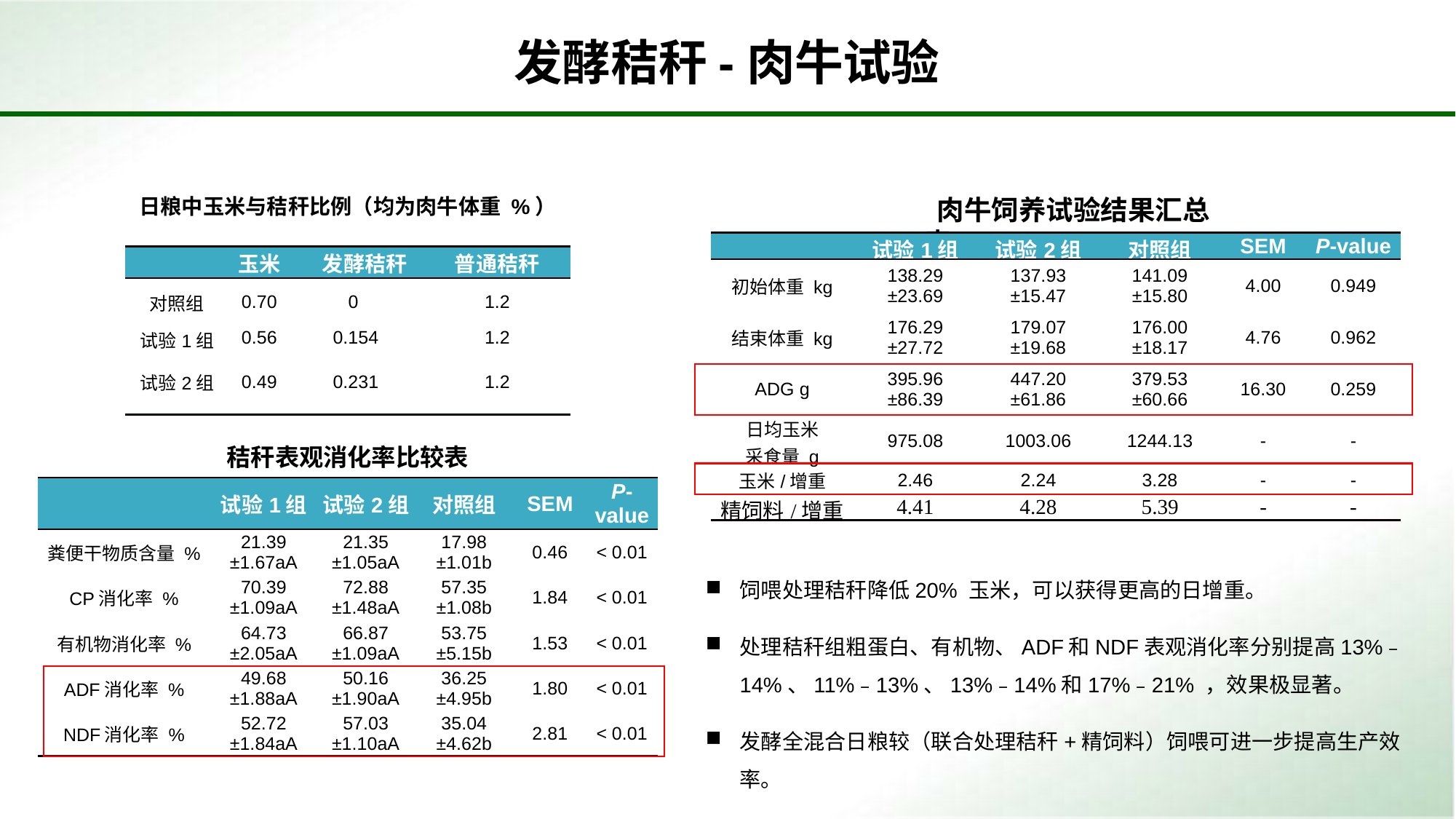

发酵秸秆-肉牛试验

日粮中玉米与秸秆比例（均为肉牛体重 %）
 肉牛饲养试验结果汇总表
|  | 试验1组 | 试验2组 | 对照组 | SEM | P-value |
| --- | --- | --- | --- | --- | --- |
| 初始体重 kg | 138.29 ±23.69 | 137.93 ±15.47 | 141.09 ±15.80 | 4.00 | 0.949 |
| 结束体重 kg | 176.29 ±27.72 | 179.07 ±19.68 | 176.00 ±18.17 | 4.76 | 0.962 |
| ADG g | 395.96 ±86.39 | 447.20 ±61.86 | 379.53 ±60.66 | 16.30 | 0.259 |
| 日均玉米 采食量 g | 975.08 | 1003.06 | 1244.13 | - | - |
| 玉米/增重 | 2.46 | 2.24 | 3.28 | - | - |
| 精饲料/增重 | 4.41 | 4.28 | 5.39 | - | - |
|  | 玉米 | 发酵秸秆 |  | 普通秸秆 |
| --- | --- | --- | --- | --- |
| 对照组 | 0.70 | 0 |  | 1.2 |
| 试验1组 | 0.56 | 0.154 |  | 1.2 |
| 试验2组 | 0.49 | 0.231 |  | 1.2 |

秸秆表观消化率比较表

|  | 试验1组 | 试验2组 | 对照组 | SEM | P-value |
| --- | --- | --- | --- | --- | --- |
| 粪便干物质含量 % | 21.39 ±1.67aA | 21.35 ±1.05aA | 17.98 ±1.01b | 0.46 | < 0.01 |
| CP消化率 % | 70.39 ±1.09aA | 72.88 ±1.48aA | 57.35 ±1.08b | 1.84 | < 0.01 |
| 有机物消化率 % | 64.73 ±2.05aA | 66.87 ±1.09aA | 53.75 ±5.15b | 1.53 | < 0.01 |
| ADF消化率 % | 49.68 ±1.88aA | 50.16 ±1.90aA | 36.25 ±4.95b | 1.80 | < 0.01 |
| NDF消化率 % | 52.72 ±1.84aA | 57.03 ±1.10aA | 35.04 ±4.62b | 2.81 | < 0.01 |
饲喂处理秸秆降低20% 玉米，可以获得更高的日增重。
处理秸秆组粗蛋白、有机物、ADF和NDF表观消化率分别提高13%﹣14%、11%﹣13%、13%﹣14%和17%﹣21% ，效果极显著。
发酵全混合日粮较（联合处理秸秆+精饲料）饲喂可进一步提高生产效率。